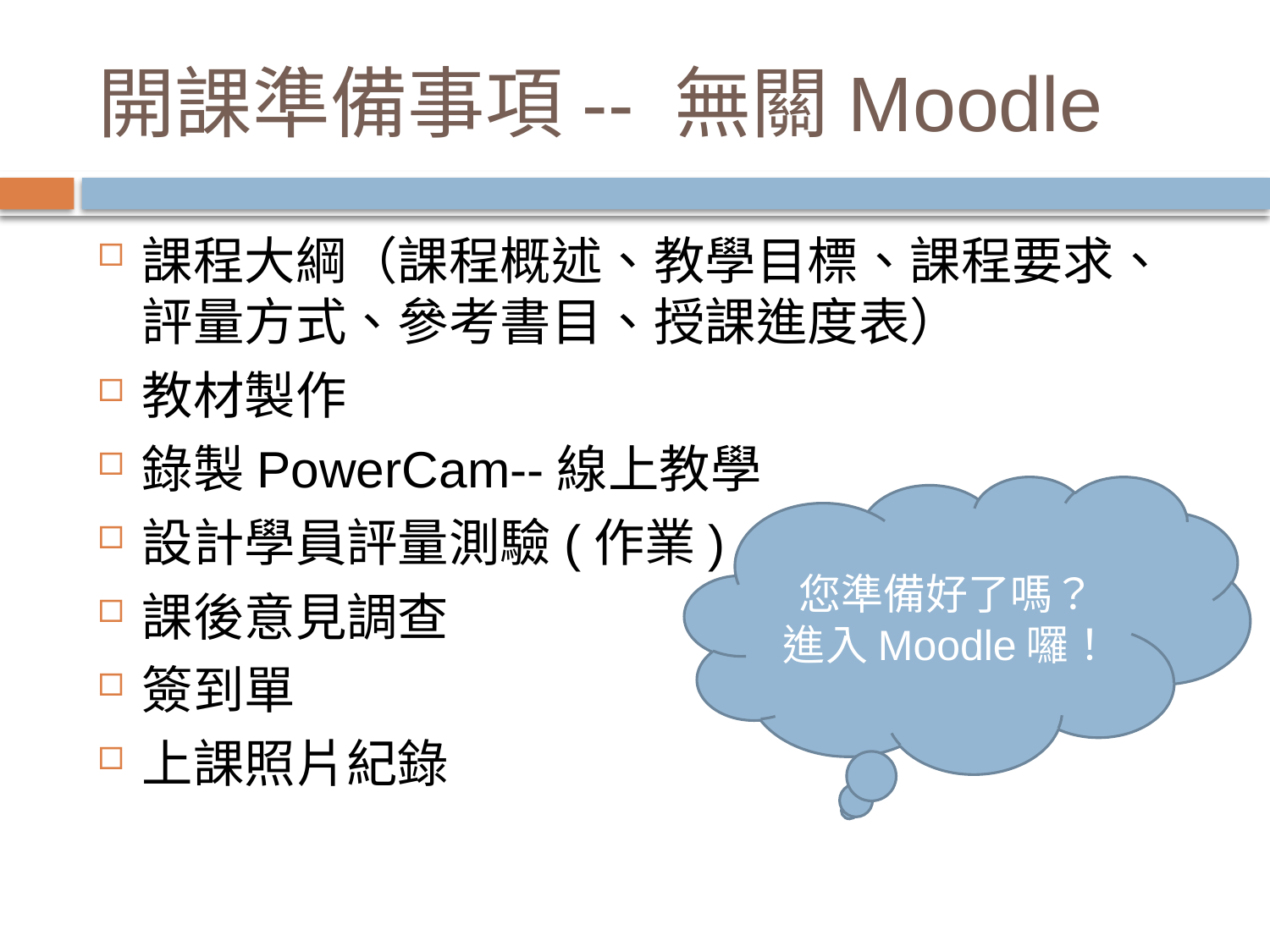

# 開課準備事項-- 無關Moodle
課程大綱（課程概述、教學目標、課程要求、評量方式、參考書目、授課進度表）
教材製作
錄製PowerCam--線上教學
設計學員評量測驗(作業)
課後意見調查
簽到單
上課照片紀錄

您準備好了嗎？
進入Moodle囉！